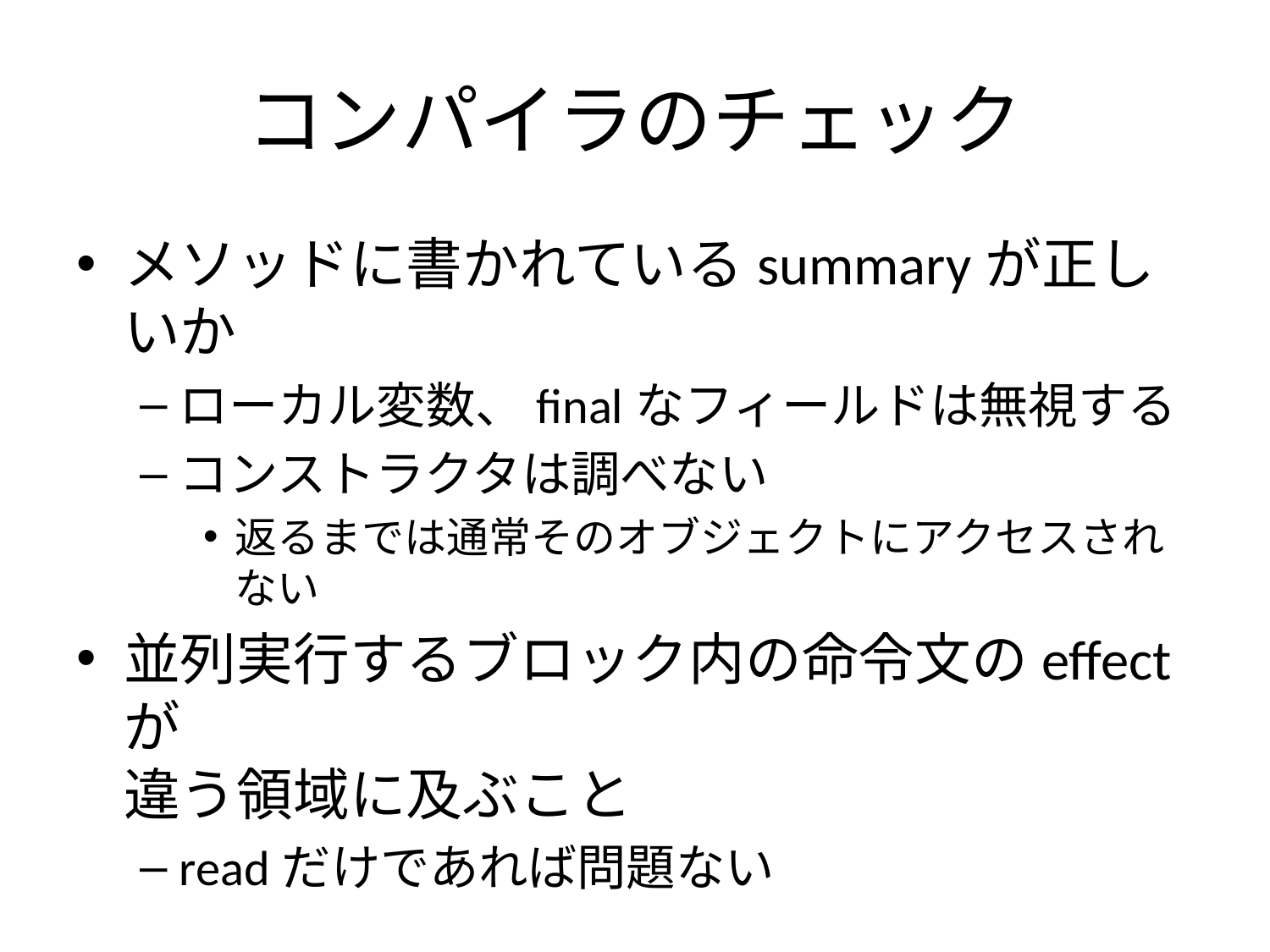

# コンパイラのチェック
メソッドに書かれているsummaryが正しいか
ローカル変数、finalなフィールドは無視する
コンストラクタは調べない
返るまでは通常そのオブジェクトにアクセスされない
並列実行するブロック内の命令文のeffectが
違う領域に及ぶこと
readだけであれば問題ない